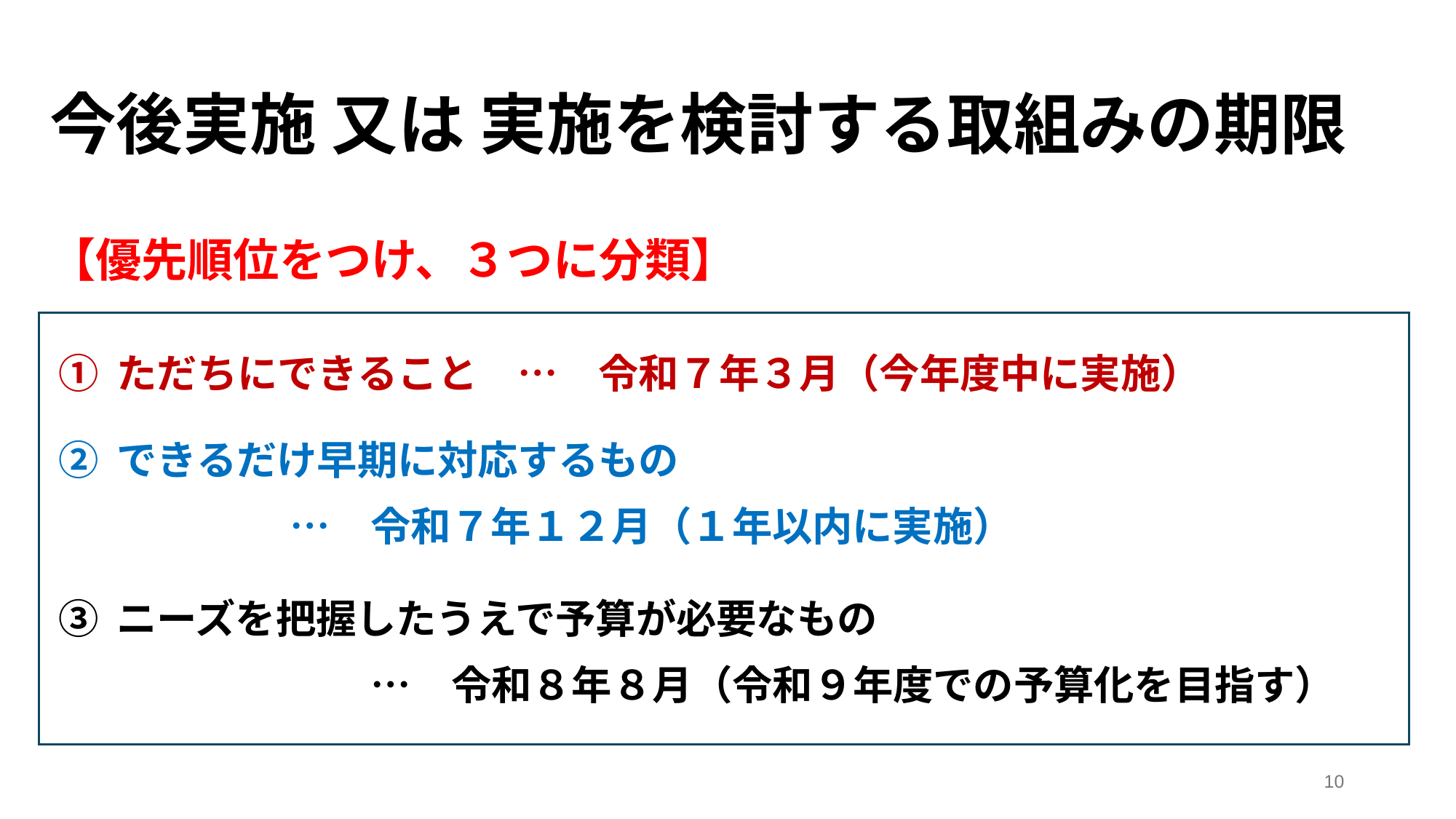

# 今後実施 又は 実施を検討する取組みの期限
【優先順位をつけ、３つに分類】
 ① ただちにできること　…　令和７年３月（今年度中に実施）
 ② できるだけ早期に対応するもの
　                      …　令和７年１２月（１年以内に実施）
 ③ ニーズを把握したうえで予算が必要なもの
　　　　　　　　…　令和８年８月（令和９年度での予算化を目指す）

10